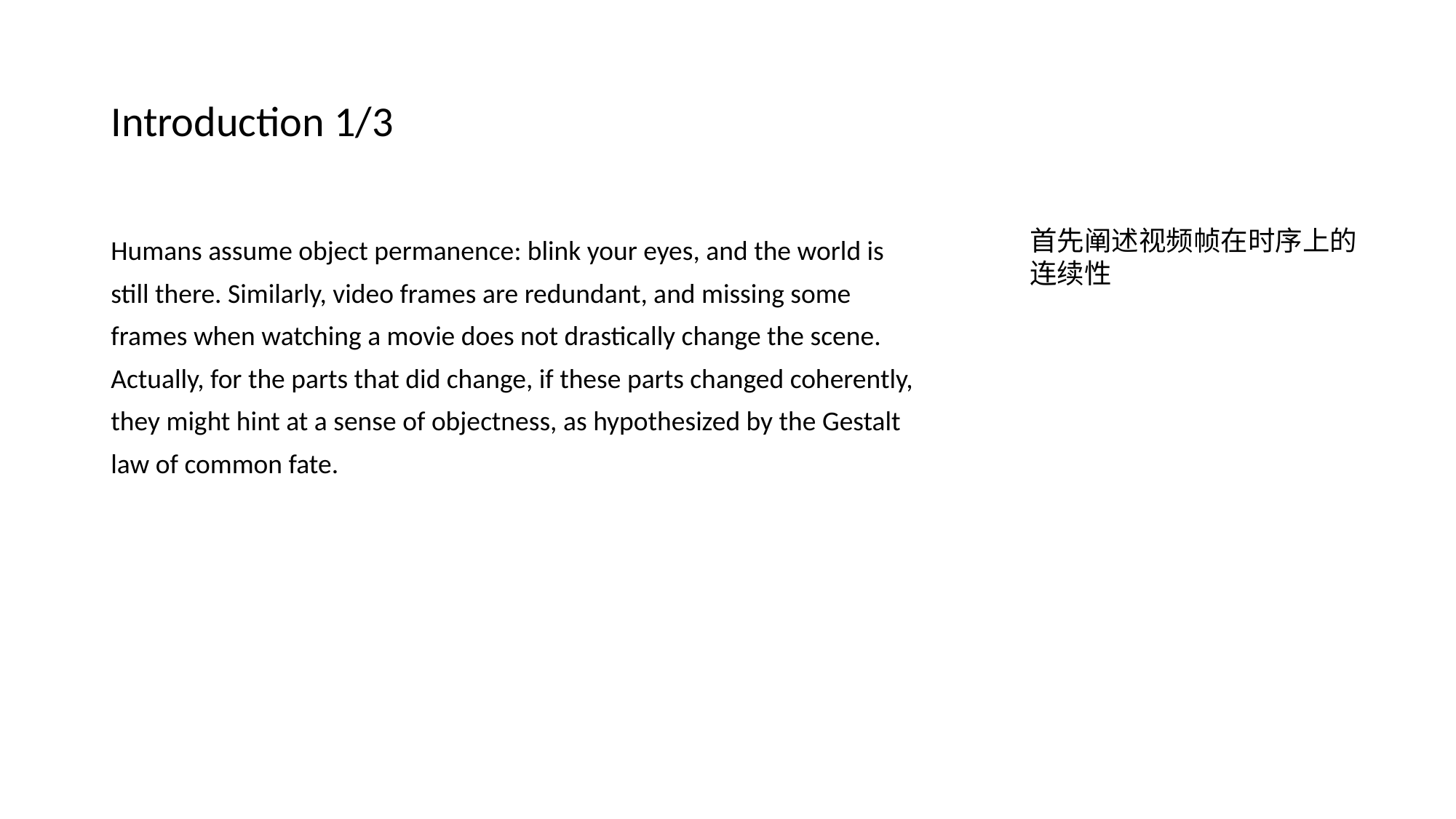

# Introduction 1/3
Humans assume object permanence: blink your eyes, and the world is still there. Similarly, video frames are redundant, and missing some frames when watching a movie does not drastically change the scene. Actually, for the parts that did change, if these parts changed coherently, they might hint at a sense of objectness, as hypothesized by the Gestalt law of common fate.
首先阐述视频帧在时序上的连续性